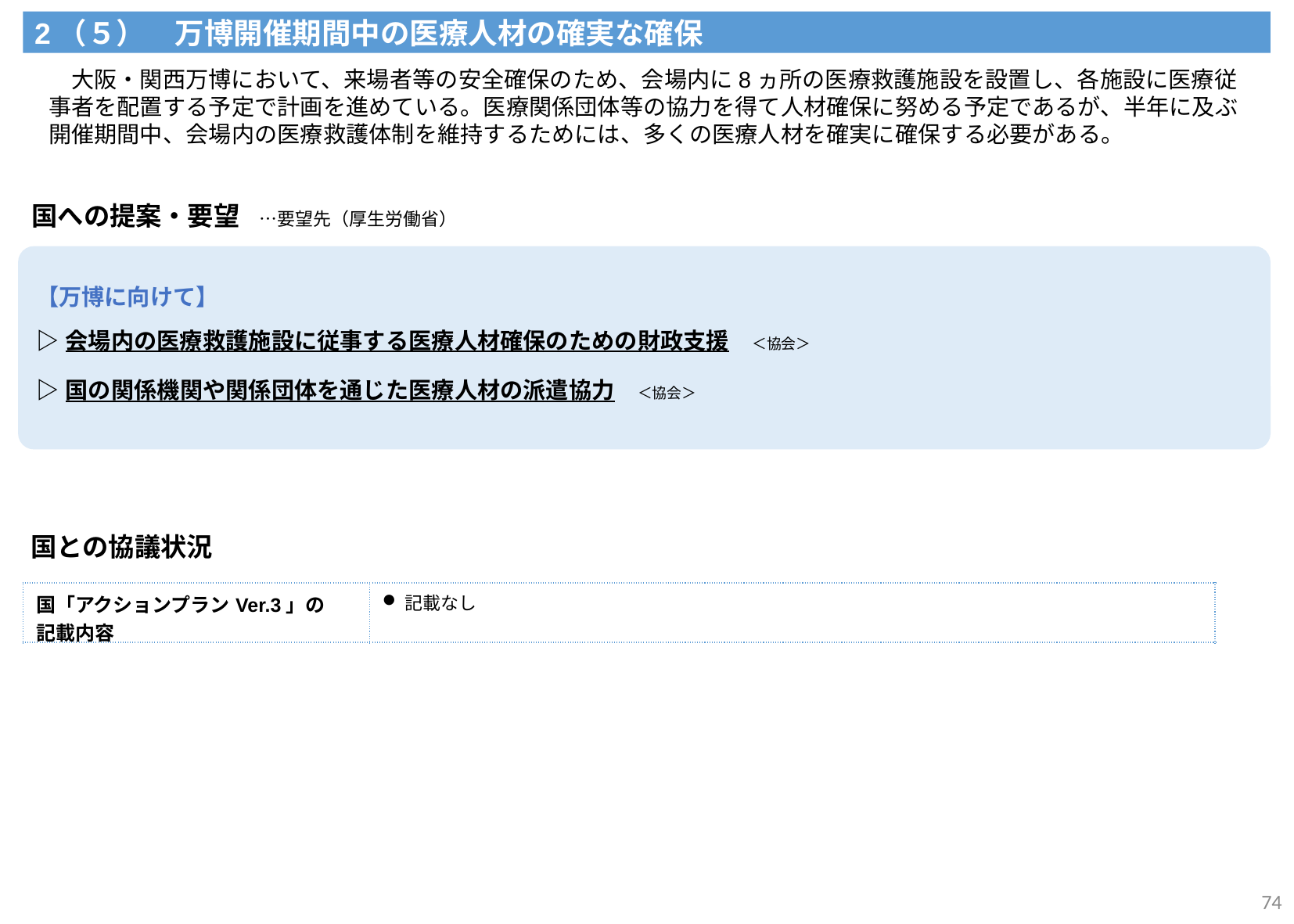

2（５）　万博開催期間中の医療人材の確実な確保
　大阪・関西万博において、来場者等の安全確保のため、会場内に8ヵ所の医療救護施設を設置し、各施設に医療従事者を配置する予定で計画を進めている。医療関係団体等の協力を得て人材確保に努める予定であるが、半年に及ぶ開催期間中、会場内の医療救護体制を維持するためには、多くの医療人材を確実に確保する必要がある。
国への提案・要望　…要望先（厚生労働省）

| 【万博に向けて】 ▷会場内の医療救護施設に従事する医療人材確保のための財政支援　＜協会＞ ▷国の関係機関や関係団体を通じた医療人材の派遣協力　＜協会＞ |
| --- |
国との協議状況
| 国「アクションプランVer.3」の 記載内容 | 記載なし |
| --- | --- |

74